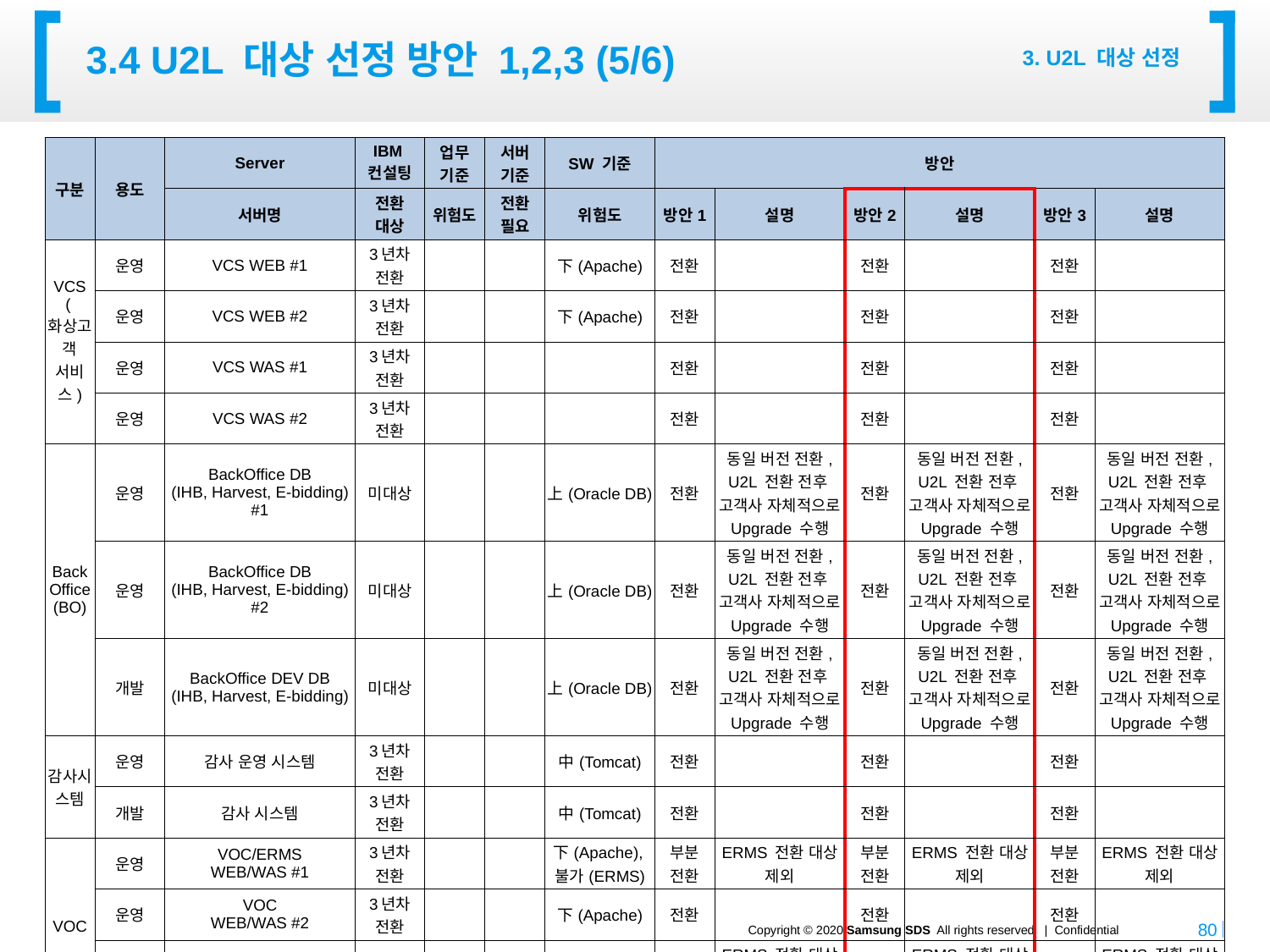

# 3.4 u2l 대상 선정 방안 1,2,3 (5/6)
3. U2L 대상 선정
| 구분 | 용도 | Server | IBM 컨설팅 | 업무 기준 | 서버 기준 | SW 기준 | 방안 |  |  |  |  |  |
| --- | --- | --- | --- | --- | --- | --- | --- | --- | --- | --- | --- | --- |
|  |  | 서버명 | 전환 대상 | 위험도 | 전환 필요 | 위험도 | 방안1 | 설명 | 방안2 | 설명 | 방안3 | 설명 |
| VCS (화상고객 서비스) | 운영 | VCS WEB #1 | 3년차 전환 |  |  | 下(Apache) | 전환 |  | 전환 |  | 전환 |  |
|  | 운영 | VCS WEB #2 | 3년차 전환 |  |  | 下(Apache) | 전환 |  | 전환 |  | 전환 |  |
|  | 운영 | VCS WAS #1 | 3년차 전환 |  |  |  | 전환 |  | 전환 |  | 전환 |  |
|  | 운영 | VCS WAS #2 | 3년차 전환 |  |  |  | 전환 |  | 전환 |  | 전환 |  |
| BackOffice (BO) | 운영 | BackOffice DB (IHB, Harvest, E-bidding) #1 | 미대상 |  |  | 上(Oracle DB) | 전환 | 동일 버전 전환, U2L 전환 전후 고객사 자체적으로 Upgrade 수행 | 전환 | 동일 버전 전환, U2L 전환 전후 고객사 자체적으로 Upgrade 수행 | 전환 | 동일 버전 전환, U2L 전환 전후 고객사 자체적으로 Upgrade 수행 |
|  | 운영 | BackOffice DB (IHB, Harvest, E-bidding) #2 | 미대상 |  |  | 上(Oracle DB) | 전환 | 동일 버전 전환, U2L 전환 전후 고객사 자체적으로 Upgrade 수행 | 전환 | 동일 버전 전환, U2L 전환 전후 고객사 자체적으로 Upgrade 수행 | 전환 | 동일 버전 전환, U2L 전환 전후 고객사 자체적으로 Upgrade 수행 |
|  | 개발 | BackOffice DEV DB (IHB, Harvest, E-bidding) | 미대상 |  |  | 上(Oracle DB) | 전환 | 동일 버전 전환, U2L 전환 전후 고객사 자체적으로 Upgrade 수행 | 전환 | 동일 버전 전환, U2L 전환 전후 고객사 자체적으로 Upgrade 수행 | 전환 | 동일 버전 전환, U2L 전환 전후 고객사 자체적으로 Upgrade 수행 |
| 감사시스템 | 운영 | 감사 운영 시스템 | 3년차 전환 |  |  | 中(Tomcat) | 전환 |  | 전환 |  | 전환 |  |
|  | 개발 | 감사 시스템 | 3년차 전환 |  |  | 中(Tomcat) | 전환 |  | 전환 |  | 전환 |  |
| VOC | 운영 | VOC/ERMS WEB/WAS #1 | 3년차 전환 |  |  | 下(Apache),불가(ERMS) | 부분 전환 | ERMS 전환 대상 제외 | 부분 전환 | ERMS 전환 대상 제외 | 부분 전환 | ERMS 전환 대상 제외 |
|  | 운영 | VOC WEB/WAS #2 | 3년차 전환 |  |  | 下(Apache) | 전환 |  | 전환 |  | 전환 |  |
|  | 개발 | VOC/ERMS/EAMPortal 개발 WEB/WAS | 3년차 전환 | 下 |  | 下(Apache),불가(ERMS) | 부분 전환 | ERMS 전환 대상 제외, EAM Portal 전환 제외 | 부분 전환 | ERMS 전환 대상 제외, EAM Portal 전환 제외 | 부분 전환 | ERMS 전환 대상 제외, EAM Portal 전환 제외 |